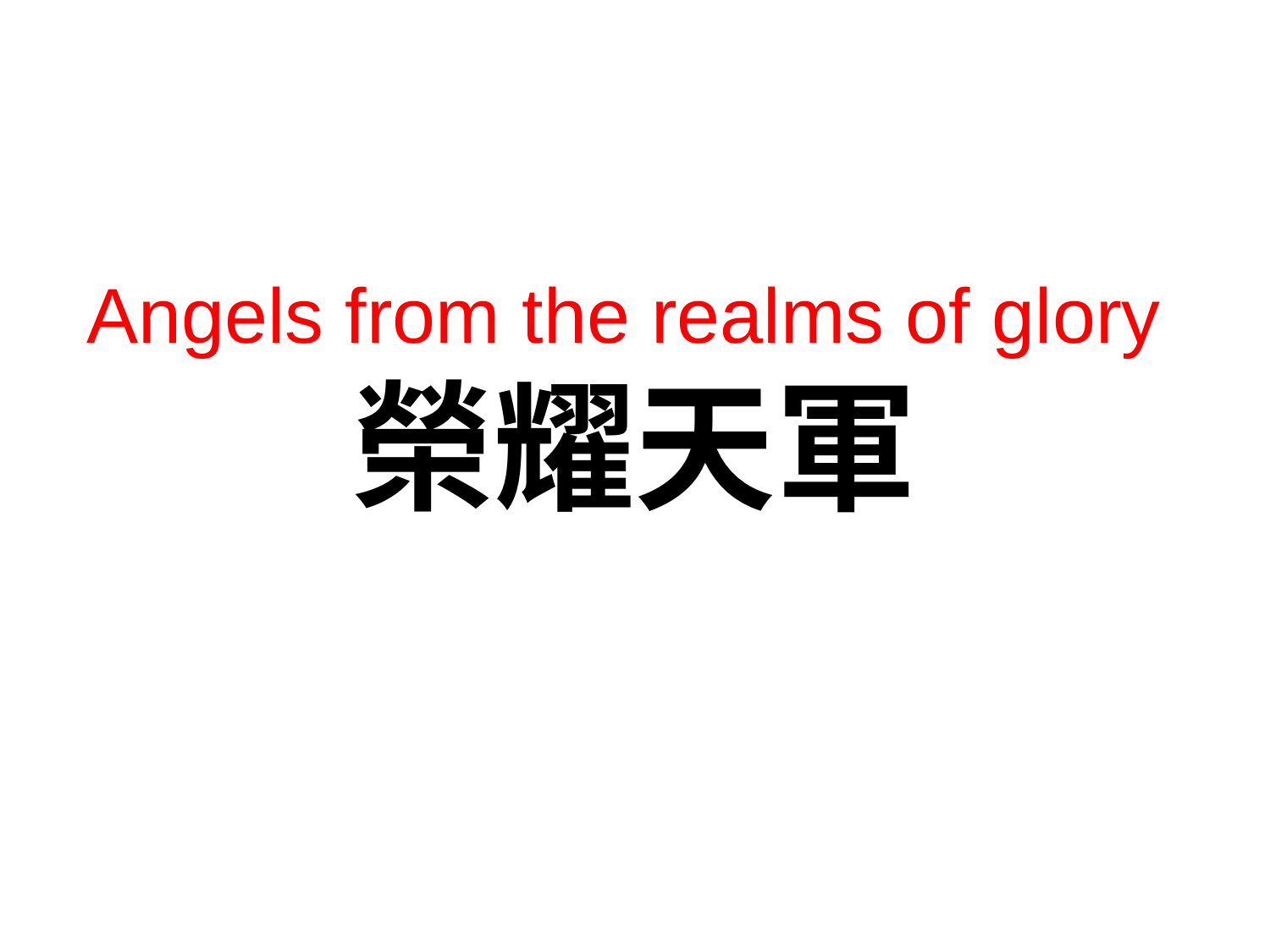

# Angels from the realms of glory 榮耀天軍